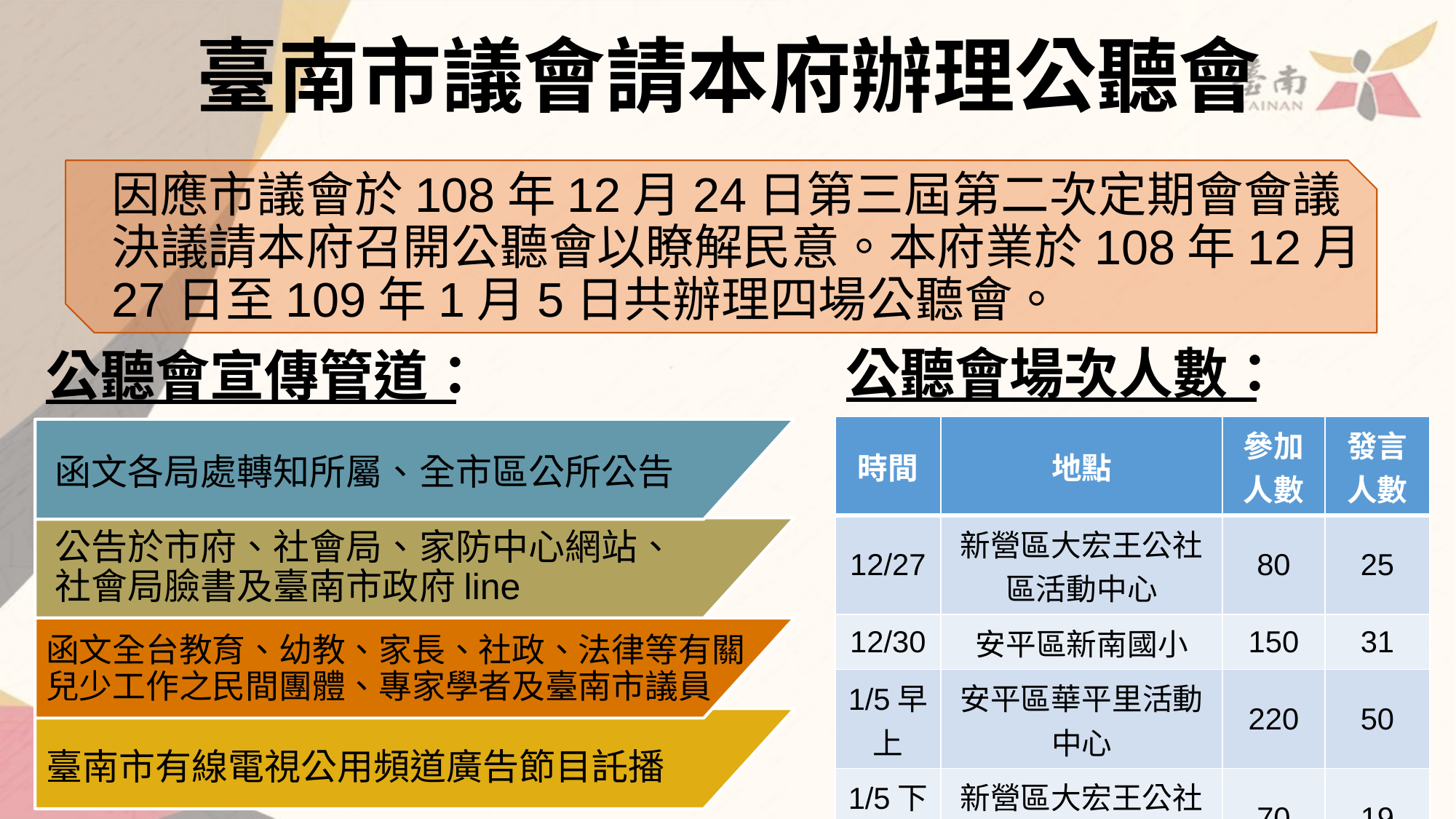

# 臺南市議會請本府辦理公聽會

因應市議會於108年12月24日第三屆第二次定期會會議決議請本府召開公聽會以瞭解民意。本府業於108年12月27日至109年1月5日共辦理四場公聽會。
公聽會場次人數：
公聽會宣傳管道：
| 時間 | 地點 | 參加人數 | 發言人數 |
| --- | --- | --- | --- |
| 12/27 | 新營區大宏王公社區活動中心 | 80 | 25 |
| 12/30 | 安平區新南國小 | 150 | 31 |
| 1/5早上 | 安平區華平里活動中心 | 220 | 50 |
| 1/5下午 | 新營區大宏王公社區活動中心 | 70 | 19 |

函文各局處轉知所屬、全市區公所公告
公告於市府、社會局、家防中心網站、社會局臉書及臺南市政府line
函文全台教育、幼教、家長、社政、法律等有關兒少工作之民間團體、專家學者及臺南市議員
臺南市有線電視公用頻道廣告節目託播
5